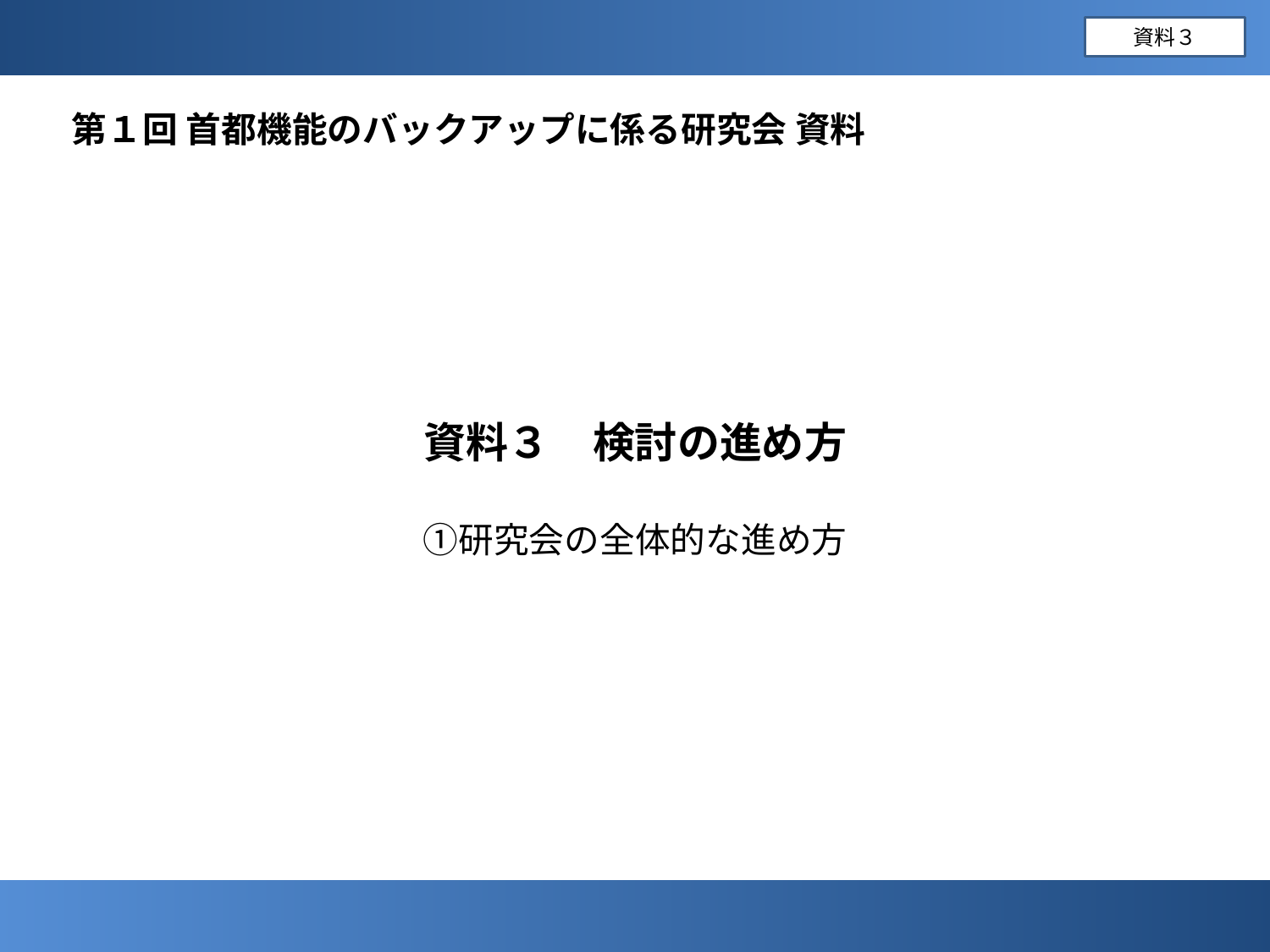

資料３
第１回 首都機能のバックアップに係る研究会 資料
# 資料３　検討の進め方 ①研究会の全体的な進め方